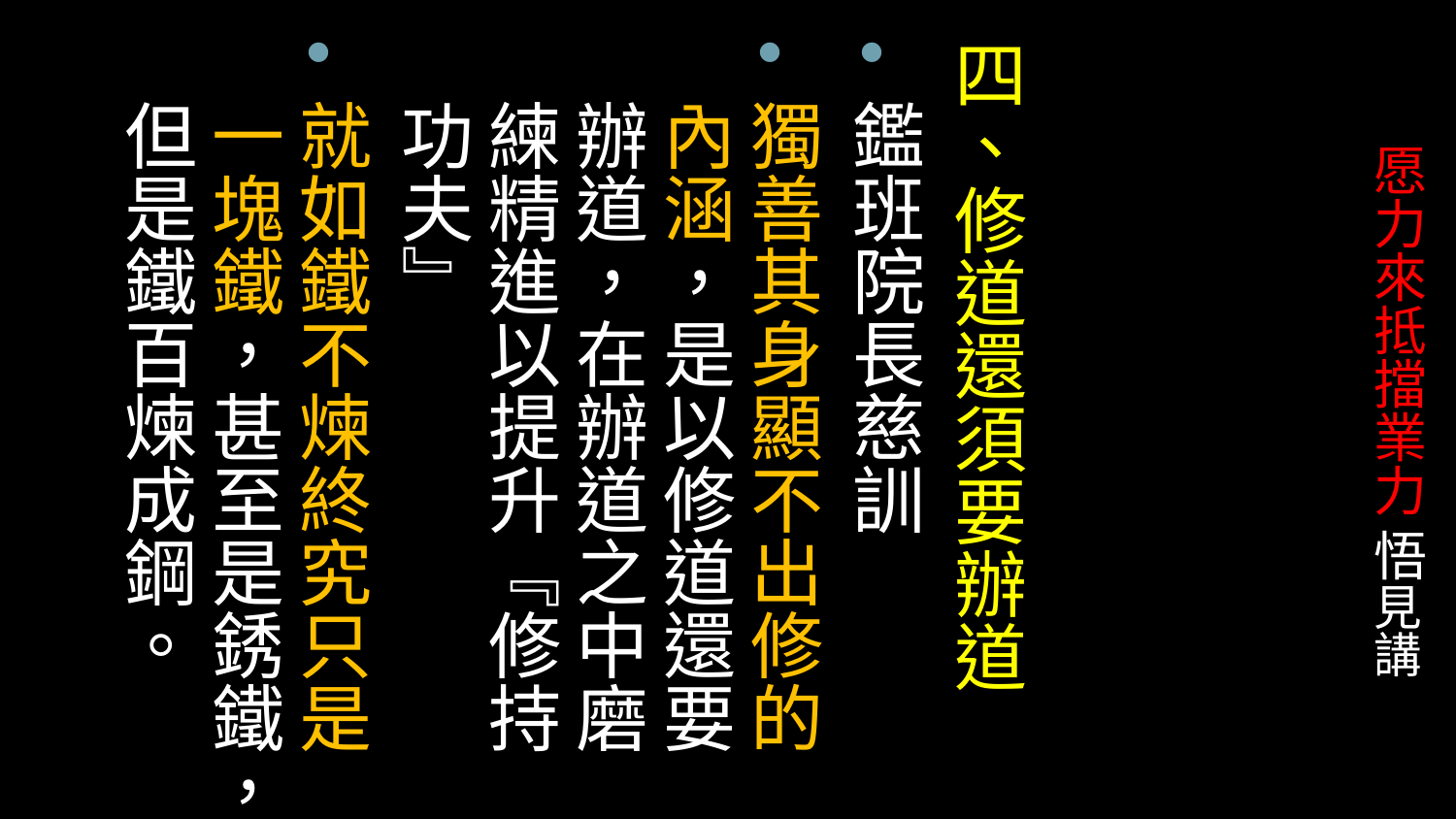

四、修道還須要辦道
鑑班院長慈訓
獨善其身顯不出修的內涵，是以修道還要辦道，在辦道之中磨練精進以提升『修持功夫』
就如鐵不煉終究只是一塊鐵，甚至是銹鐵，但是鐵百煉成鋼。

# 愿力來抵擋業力 悟見講